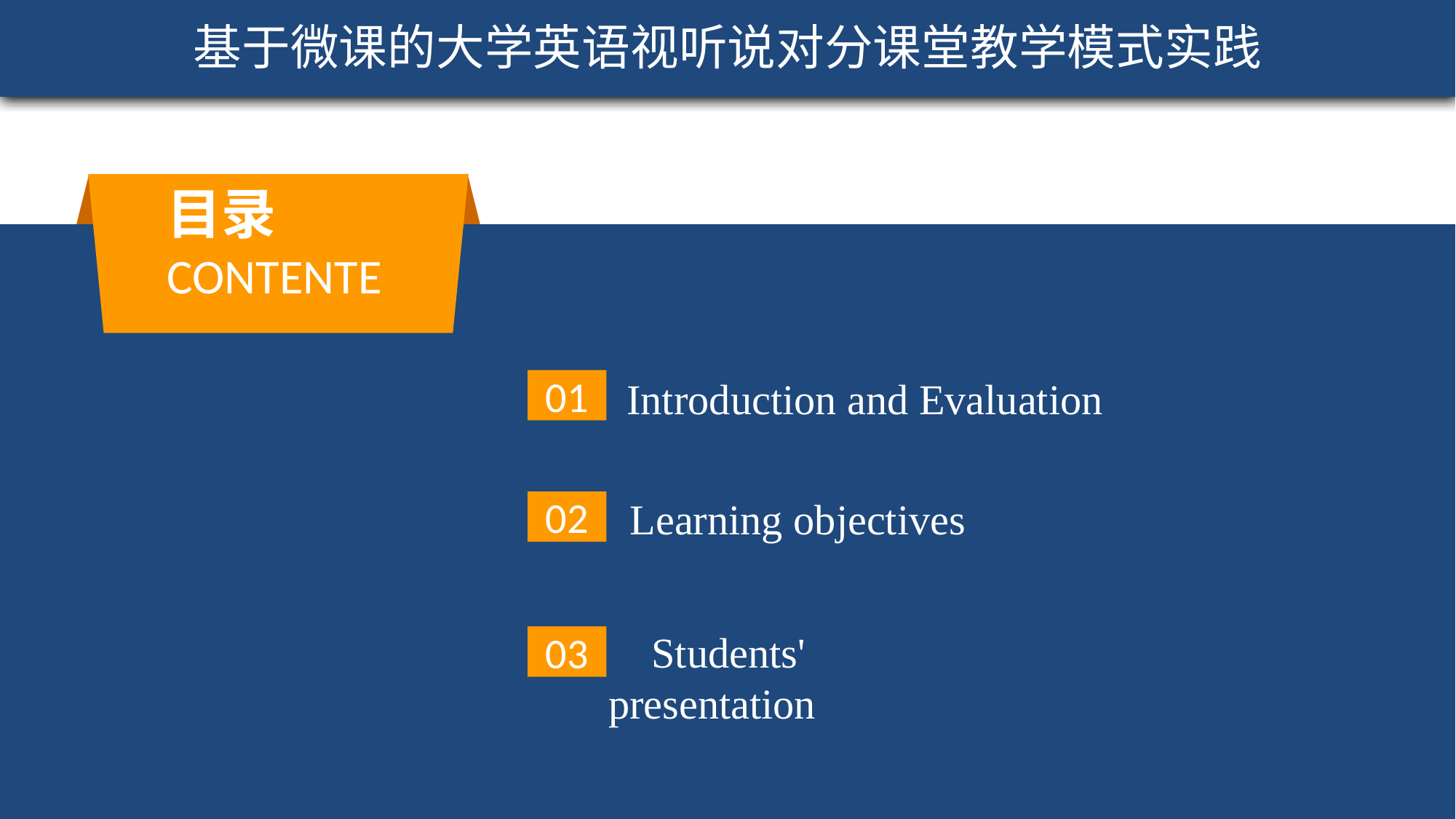

基于微课的大学英语视听说对分课堂教学模式实践

目录
CONTENTE

Introduction and Evaluation
01
Learning objectives
02
Students' presentation
03